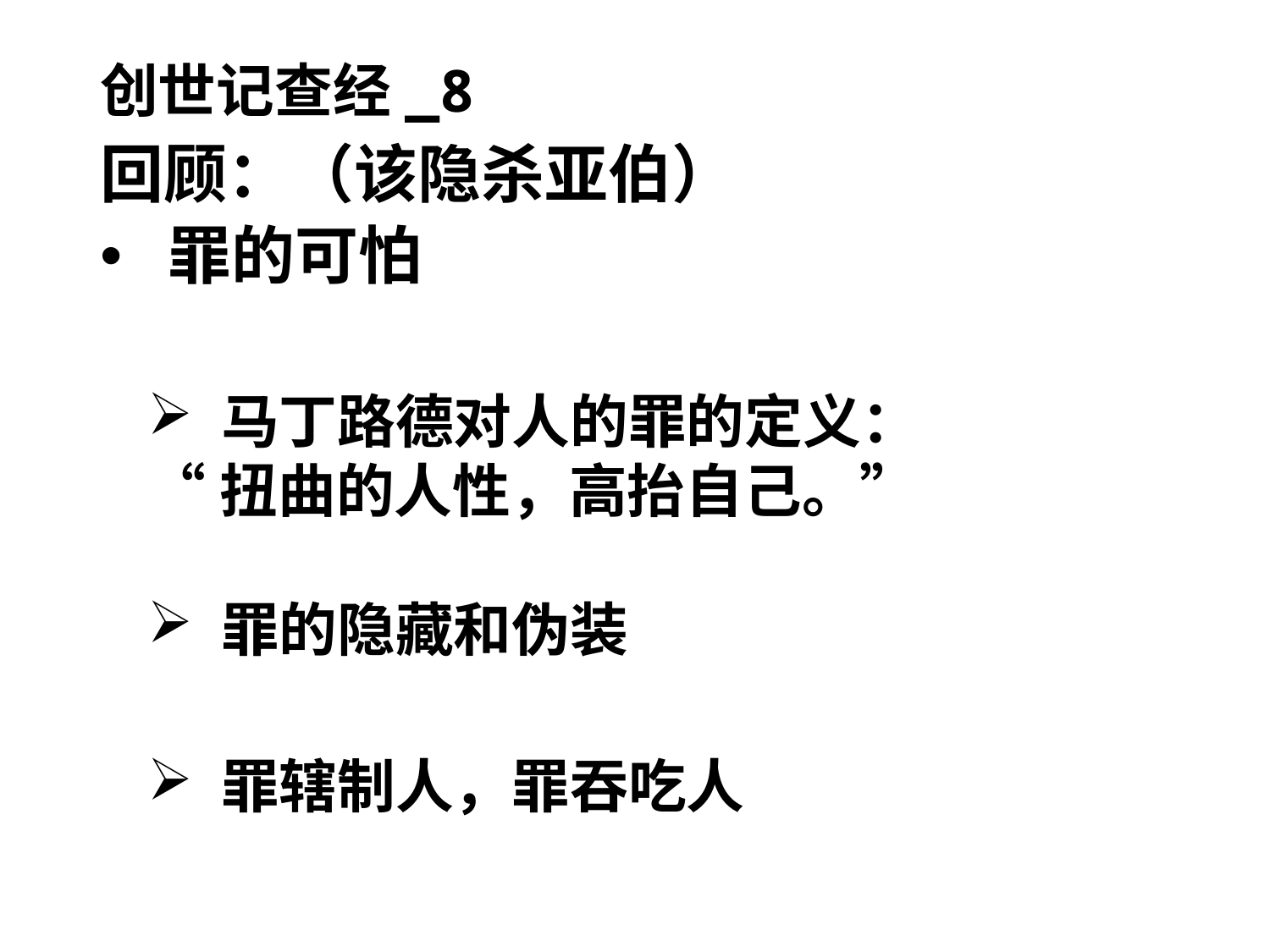

# 创世记查经_8
回顾：（该隐杀亚伯）
  罪的可怕

 马丁路德对人的罪的定义：
“扭曲的人性，高抬自己。”

 罪的隐藏和伪装

 罪辖制人，罪吞吃人